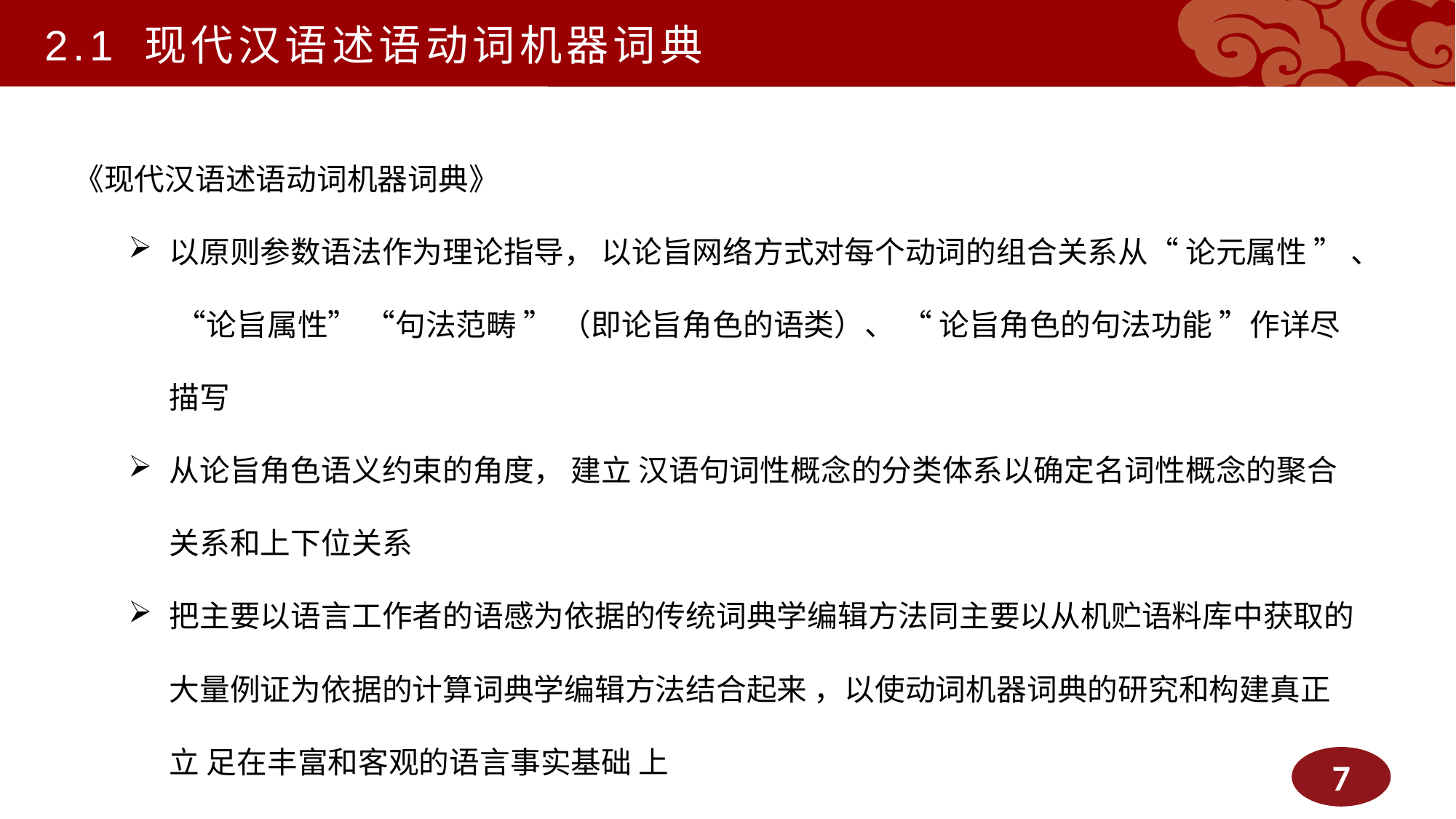

2.1 现代汉语述语动词机器词典
《现代汉语述语动词机器词典》
以原则参数语法作为理论指导， 以论旨网络方式对每个动词的组合关系从“ 论元属性 ” 、 “论旨属性” “句法范畴 ” （即论旨角色的语类）、 “ 论旨角色的句法功能 ”作详尽描写
从论旨角色语义约束的角度， 建立 汉语句词性概念的分类体系以确定名词性概念的聚合关系和上下位关系
把主要以语言工作者的语感为依据的传统词典学编辑方法同主要以从机贮语料库中获取的大量例证为依据的计算词典学编辑方法结合起来 ，以使动词机器词典的研究和构建真正立 足在丰富和客观的语言事实基础 上